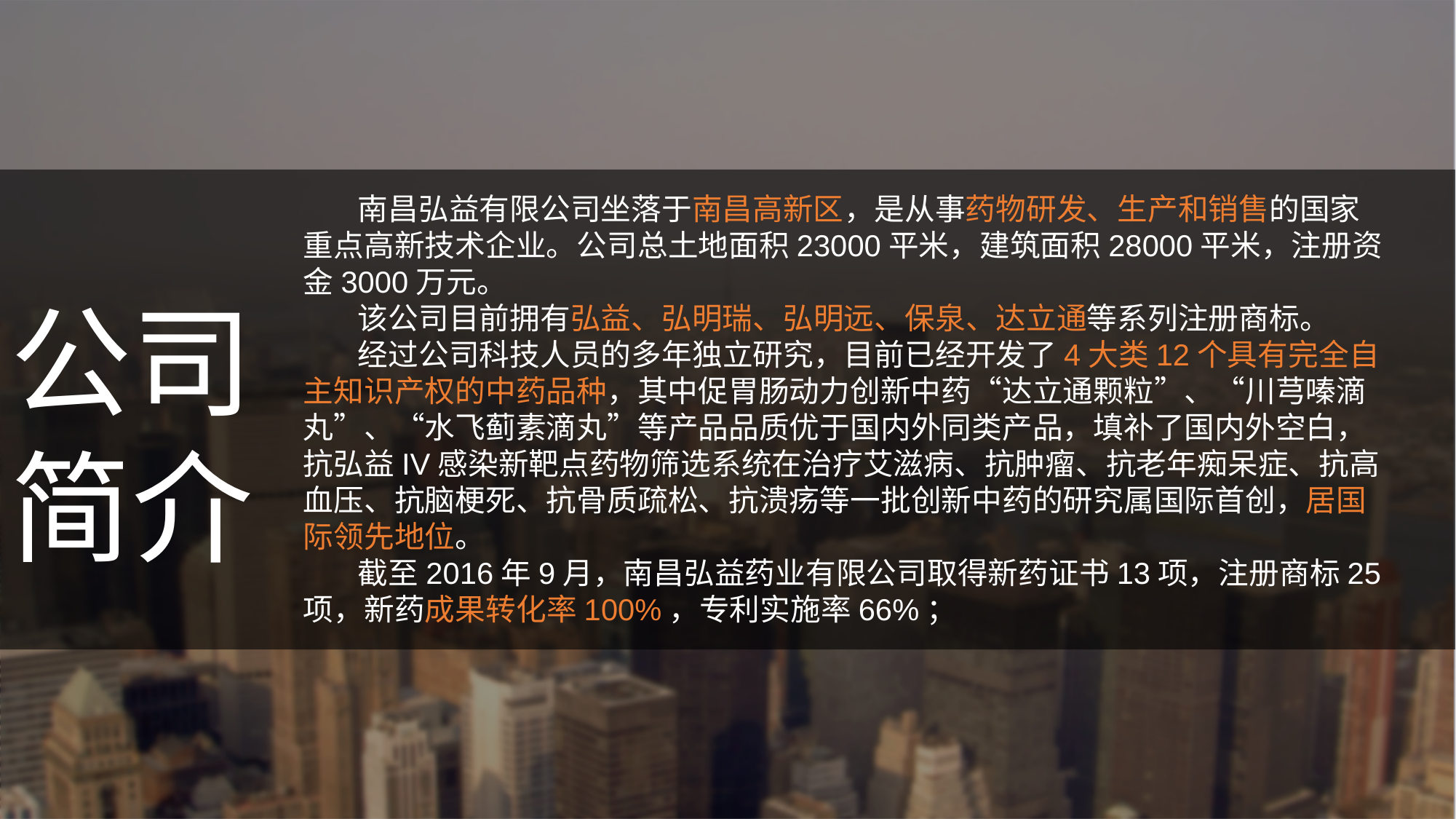

南昌弘益有限公司坐落于南昌高新区，是从事药物研发、生产和销售的国家重点高新技术企业。公司总土地面积23000平米，建筑面积28000平米，注册资金3000万元。
该公司目前拥有弘益、弘明瑞、弘明远、保泉、达立通等系列注册商标。
经过公司科技人员的多年独立研究，目前已经开发了4大类12个具有完全自主知识产权的中药品种，其中促胃肠动力创新中药“达立通颗粒”、“川芎嗪滴丸”、“水飞蓟素滴丸”等产品品质优于国内外同类产品，填补了国内外空白，抗弘益IV感染新靶点药物筛选系统在治疗艾滋病、抗肿瘤、抗老年痴呆症、抗高血压、抗脑梗死、抗骨质疏松、抗溃疡等一批创新中药的研究属国际首创，居国际领先地位。
截至2016年9月，南昌弘益药业有限公司取得新药证书13项，注册商标25项，新药成果转化率100%，专利实施率66%；
公司简介